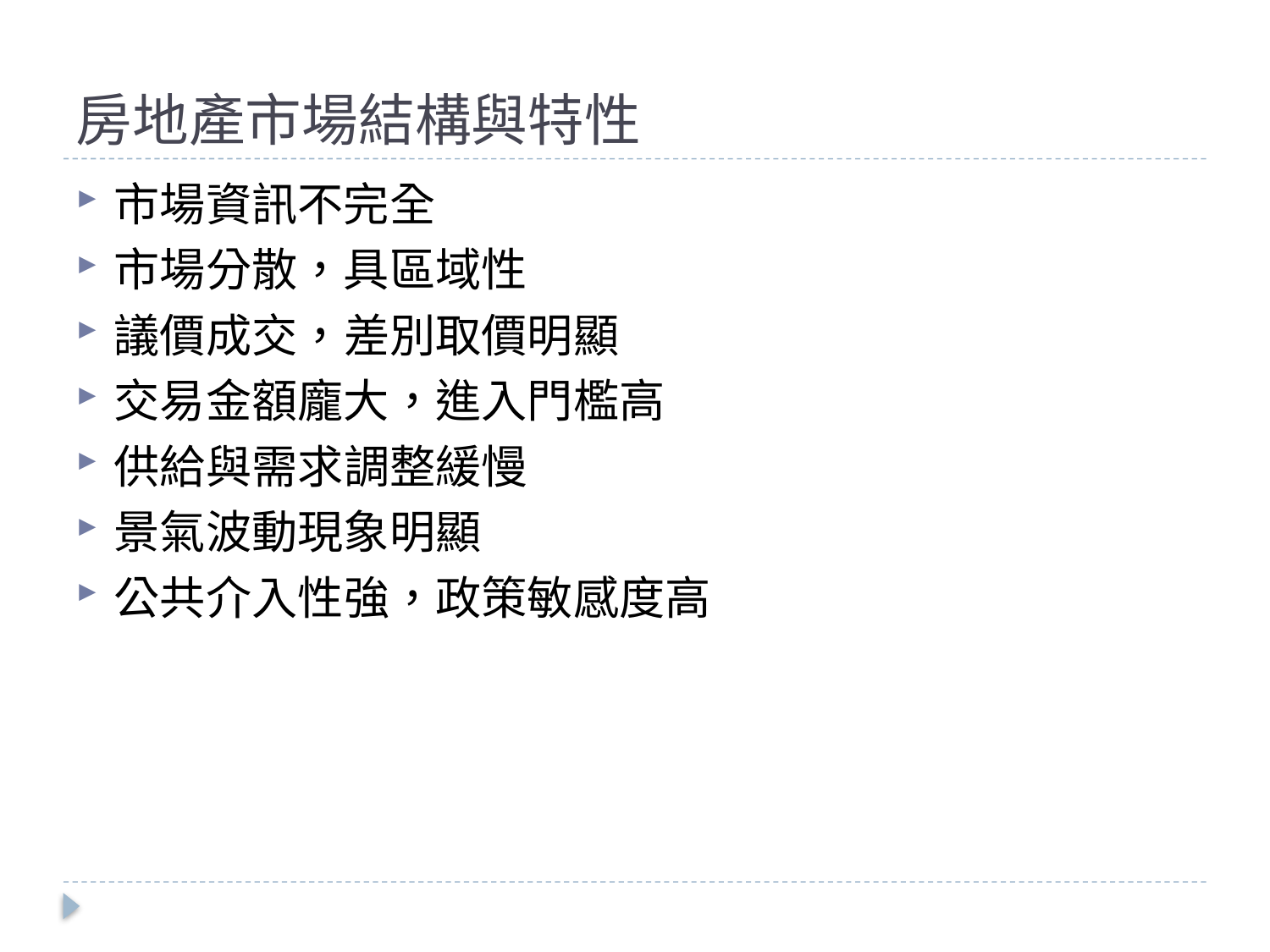

# 房地產市場結構與特性
市場資訊不完全
市場分散，具區域性
議價成交，差別取價明顯
交易金額龐大，進入門檻高
供給與需求調整緩慢
景氣波動現象明顯
公共介入性強，政策敏感度高